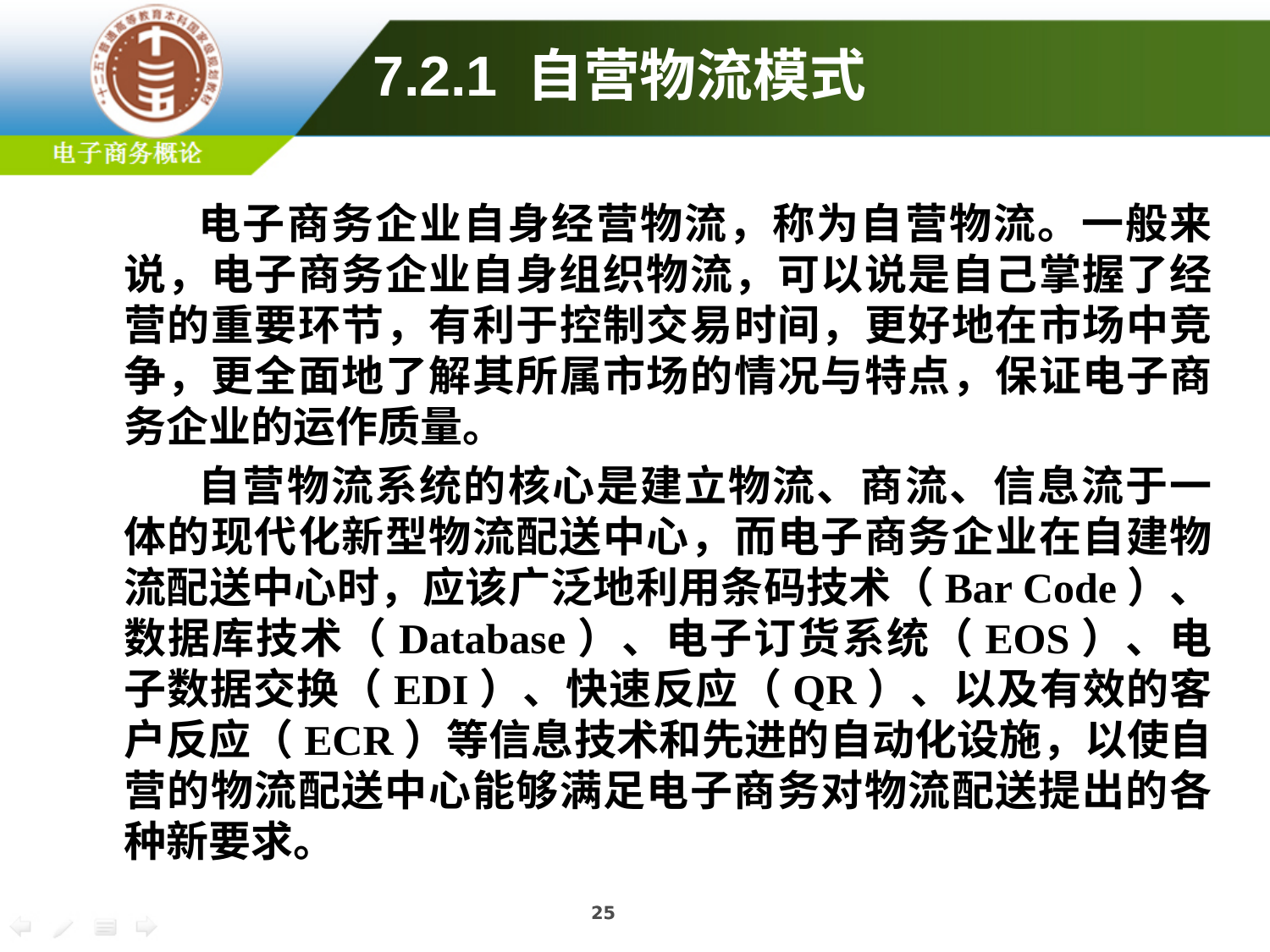

7.2.1 自营物流模式
电子商务企业自身经营物流，称为自营物流。一般来说，电子商务企业自身组织物流，可以说是自己掌握了经营的重要环节，有利于控制交易时间，更好地在市场中竞争，更全面地了解其所属市场的情况与特点，保证电子商务企业的运作质量。
自营物流系统的核心是建立物流、商流、信息流于一体的现代化新型物流配送中心，而电子商务企业在自建物流配送中心时，应该广泛地利用条码技术（Bar Code）、数据库技术（Database）、电子订货系统（EOS）、电子数据交换（EDI）、快速反应（QR）、以及有效的客户反应（ECR）等信息技术和先进的自动化设施，以使自营的物流配送中心能够满足电子商务对物流配送提出的各种新要求。

25
25